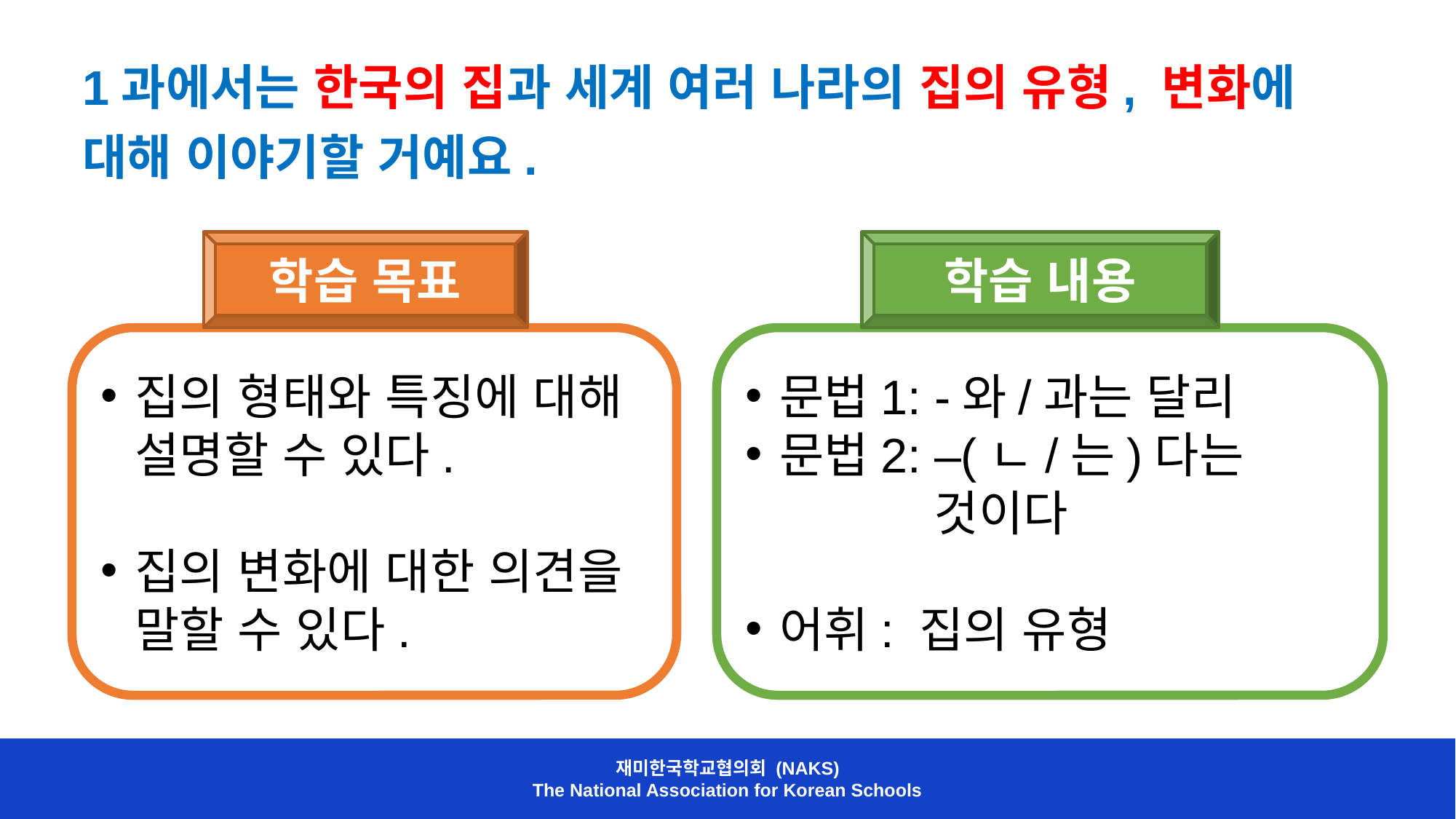

1과에서는 한국의 집과 세계 여러 나라의 집의 유형, 변화에 대해 이야기할 거예요.
학습 목표
집의 형태와 특징에 대해 설명할 수 있다.

집의 변화에 대한 의견을 말할 수 있다.
학습 내용
문법1: -와/과는 달리
문법2: –(ㄴ/는)다는
             것이다

어휘: 집의 유형
재미한국학교협의회 (NAKS)
The National Association for Korean Schools